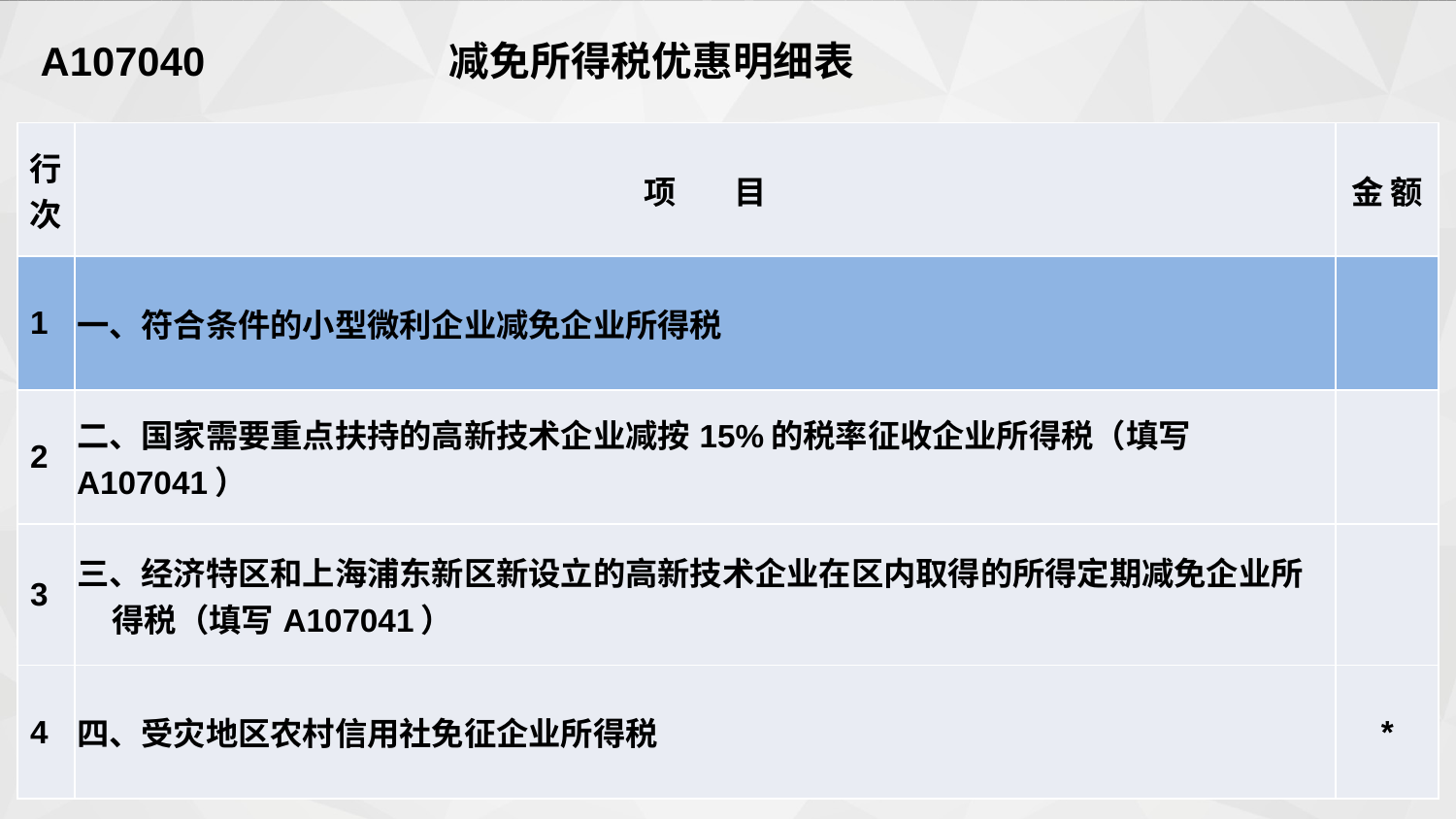

A107040                     减免所得税优惠明细表
| 行次 | 项 目 | 金 额 |
| --- | --- | --- |
| 1 | 一、符合条件的小型微利企业减免企业所得税 |  |
| 2 | 二、国家需要重点扶持的高新技术企业减按15%的税率征收企业所得税（填写A107041） |  |
| 3 | 三、经济特区和上海浦东新区新设立的高新技术企业在区内取得的所得定期减免企业所得税（填写A107041） |  |
| 4 | 四、受灾地区农村信用社免征企业所得税 | \* |